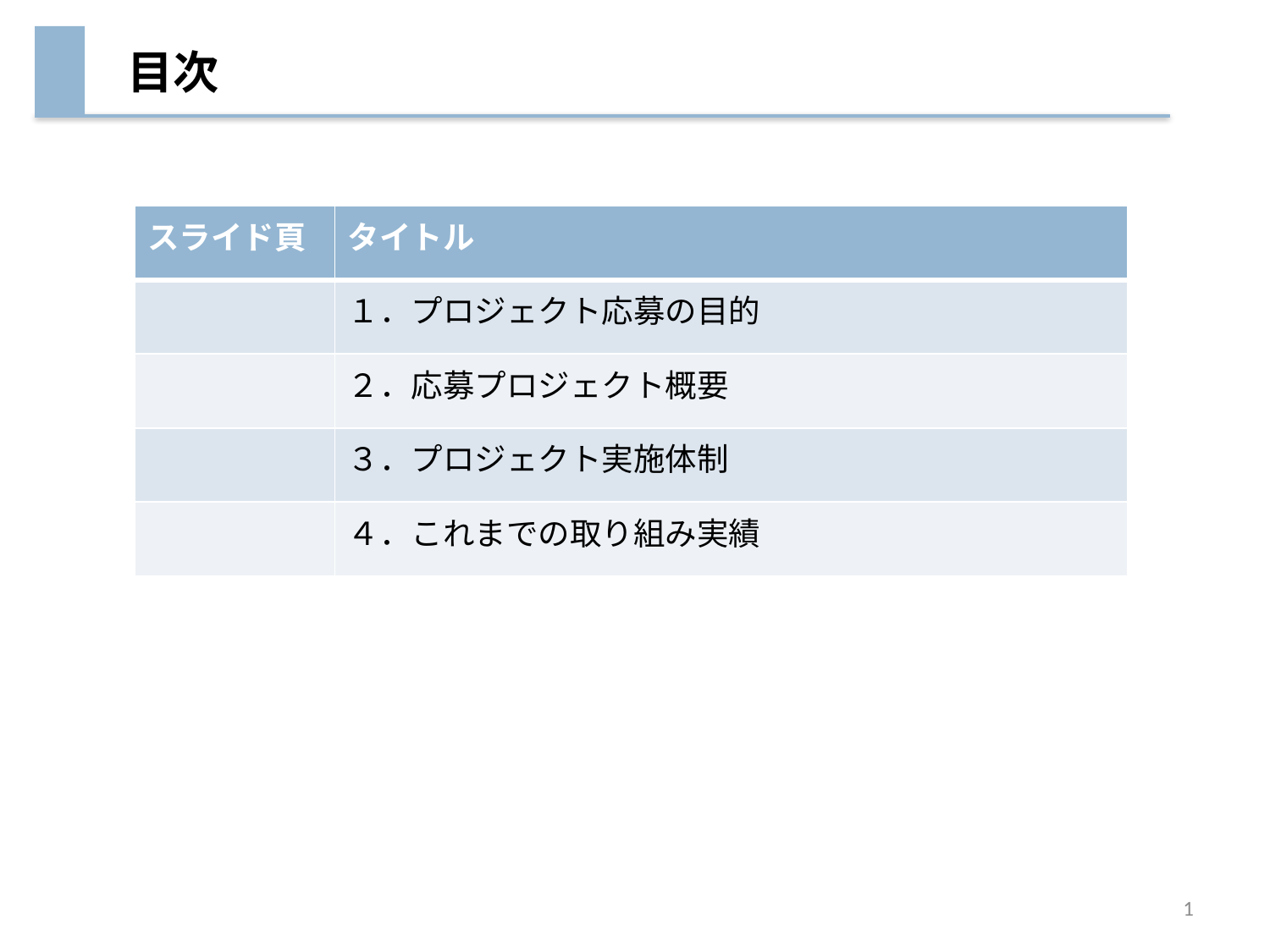

目次
| スライド頁 | タイトル |
| --- | --- |
|  | １．プロジェクト応募の目的 |
|  | ２．応募プロジェクト概要 |
|  | ３．プロジェクト実施体制 |
|  | ４．これまでの取り組み実績 |
1